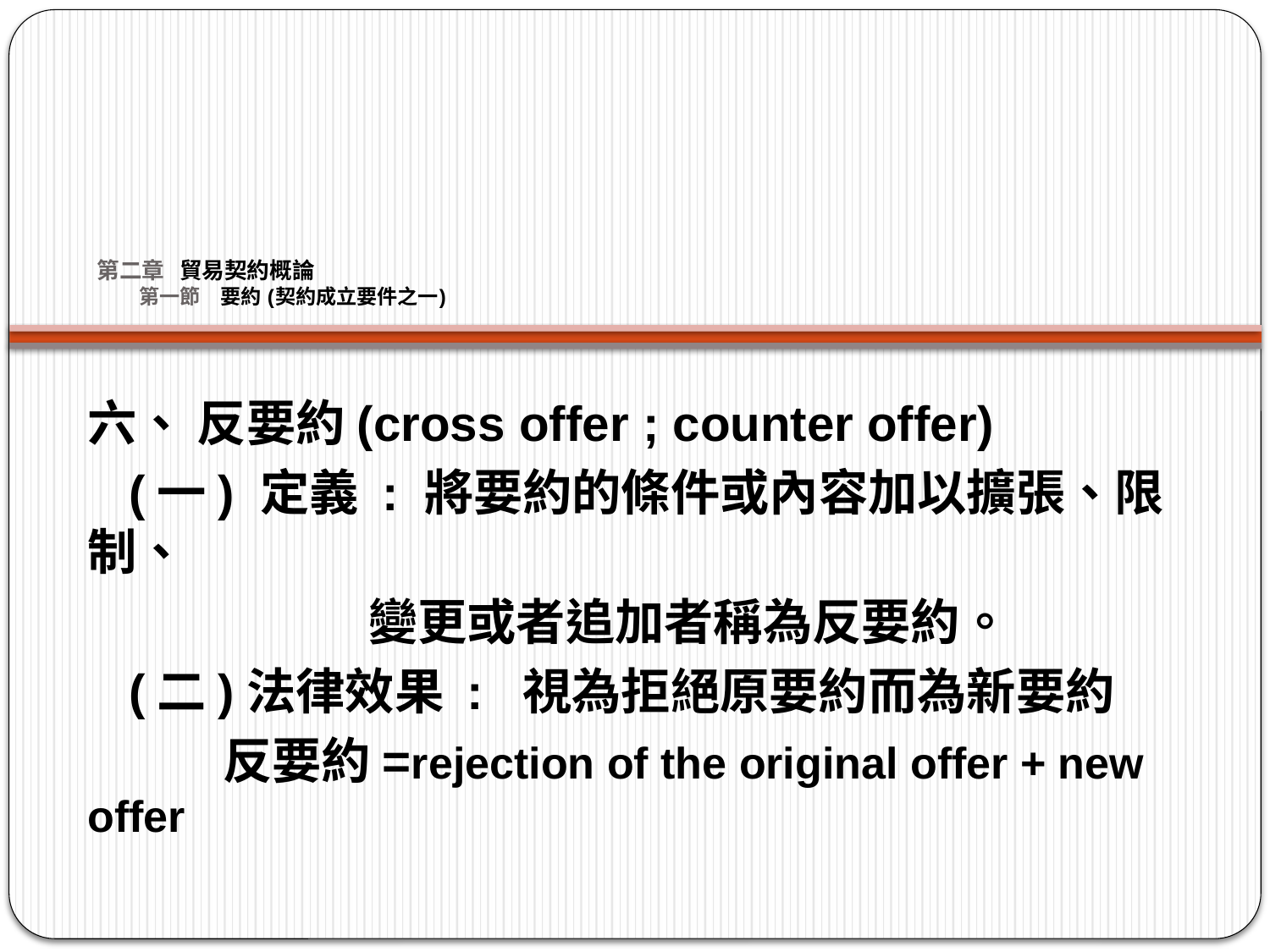

# 第二章   貿易契約概論 第一節　要約 (契約成立要件之一)
六、 反要約(cross offer ; counter offer)
   (一) 定義 : 將要約的條件或內容加以擴張、限制、
                        變更或者追加者稱為反要約。
   (二)法律效果 :  視為拒絕原要約而為新要約
           反要約=rejection of the original offer + new offer